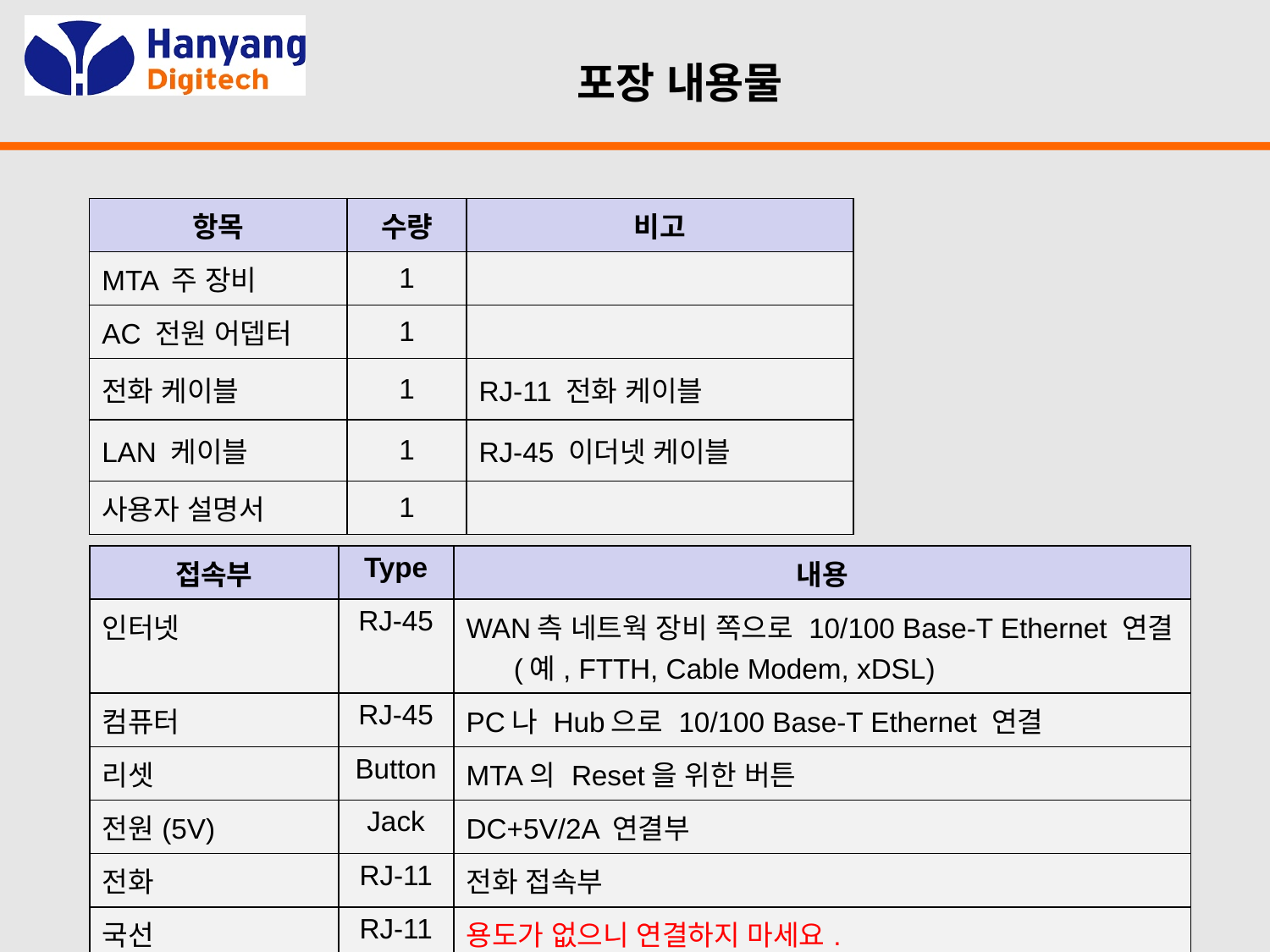

# 포장 내용물
| 항목 | 수량 | 비고 |
| --- | --- | --- |
| MTA 주 장비 | 1 |  |
| AC 전원 어뎁터 | 1 |  |
| 전화 케이블 | 1 | RJ-11 전화 케이블 |
| LAN 케이블 | 1 | RJ-45 이더넷 케이블 |
| 사용자 설명서 | 1 |  |
| 접속부 | Type | 내용 |
| --- | --- | --- |
| 인터넷 | RJ-45 | WAN측 네트웍 장비 쪽으로 10/100 Base-T Ethernet 연결 (예, FTTH, Cable Modem, xDSL) |
| 컴퓨터 | RJ-45 | PC나 Hub으로 10/100 Base-T Ethernet 연결 |
| 리셋 | Button | MTA의 Reset을 위한 버튼 |
| 전원(5V) | Jack | DC+5V/2A 연결부 |
| 전화 | RJ-11 | 전화 접속부 |
| 국선 | RJ-11 | 용도가 없으니 연결하지 마세요. |